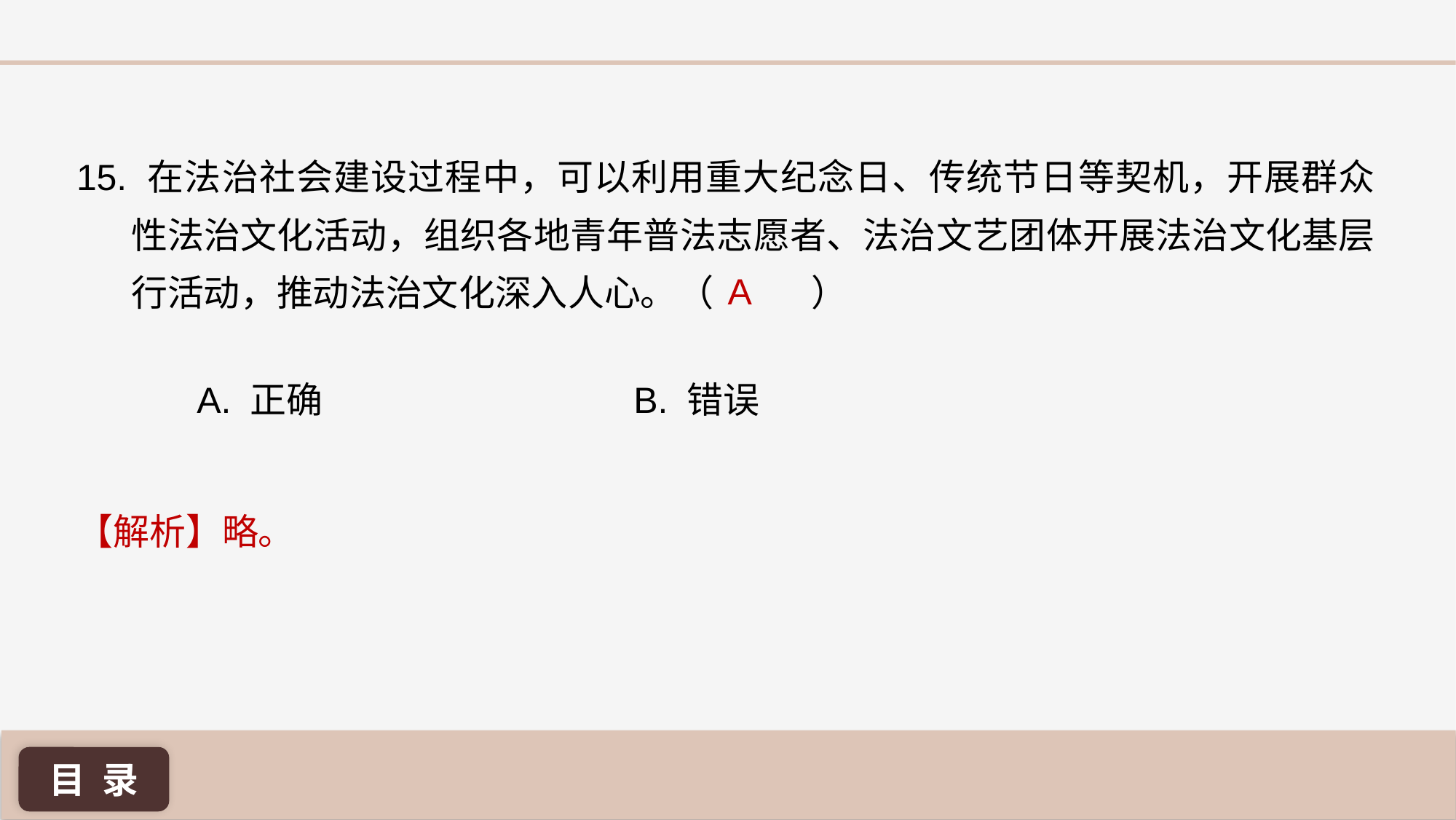

15. 在法治社会建设过程中，可以利用重大纪念日、传统节日等契机，开展群众性法治文化活动，组织各地青年普法志愿者、法治文艺团体开展法治文化基层行活动，推动法治文化深入人心。（            ）
A
A. 正确 			B. 错误
【解析】略。